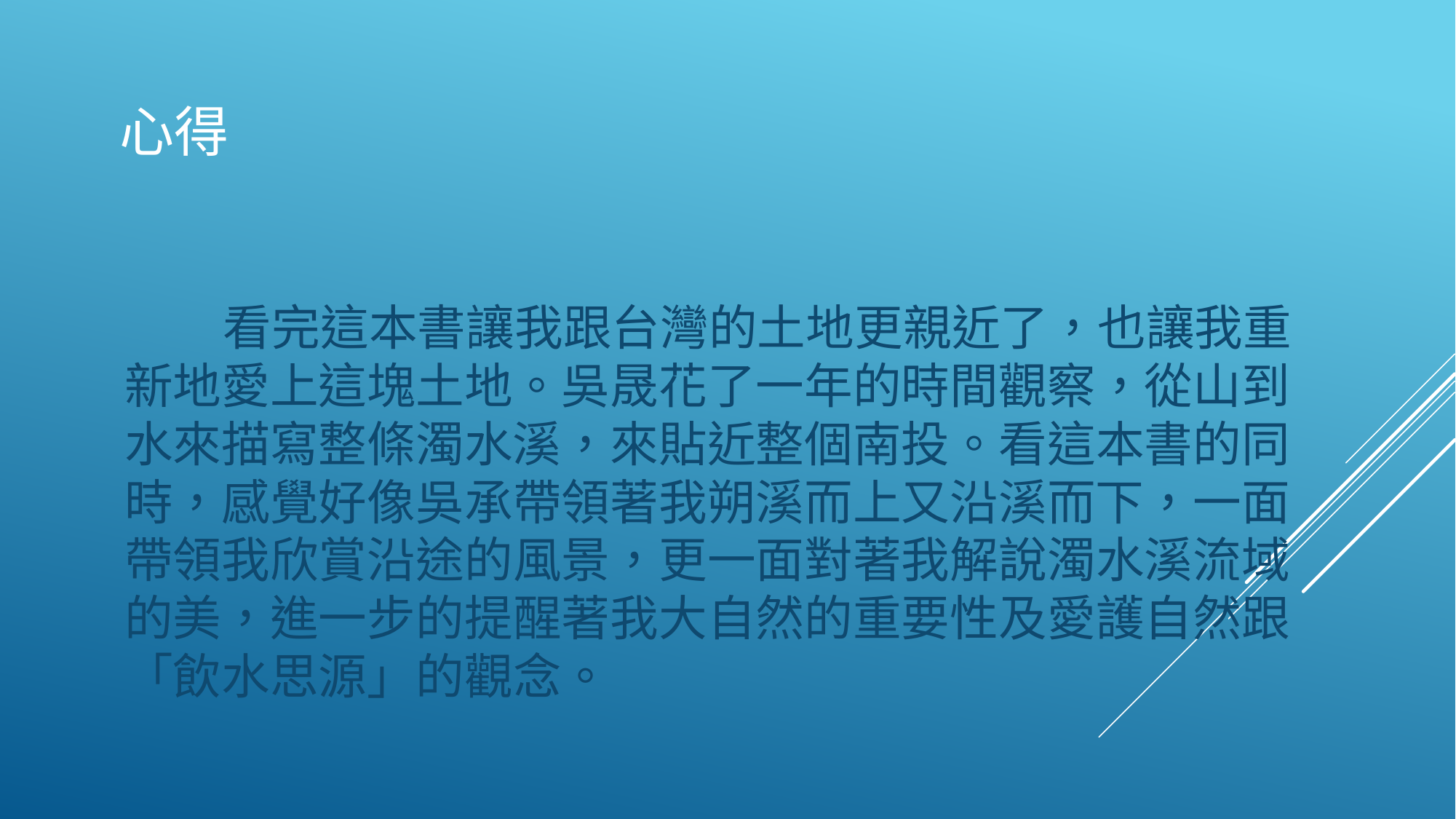

# 心得
        看完這本書讓我跟台灣的土地更親近了，也讓我重新地愛上這塊土地。吳晟花了一年的時間觀察，從山到水來描寫整條濁水溪，來貼近整個南投。看這本書的同時，感覺好像吳承帶領著我朔溪而上又沿溪而下，一面帶領我欣賞沿途的風景，更一面對著我解說濁水溪流域的美，進一步的提醒著我大自然的重要性及愛護自然跟「飲水思源」的觀念。